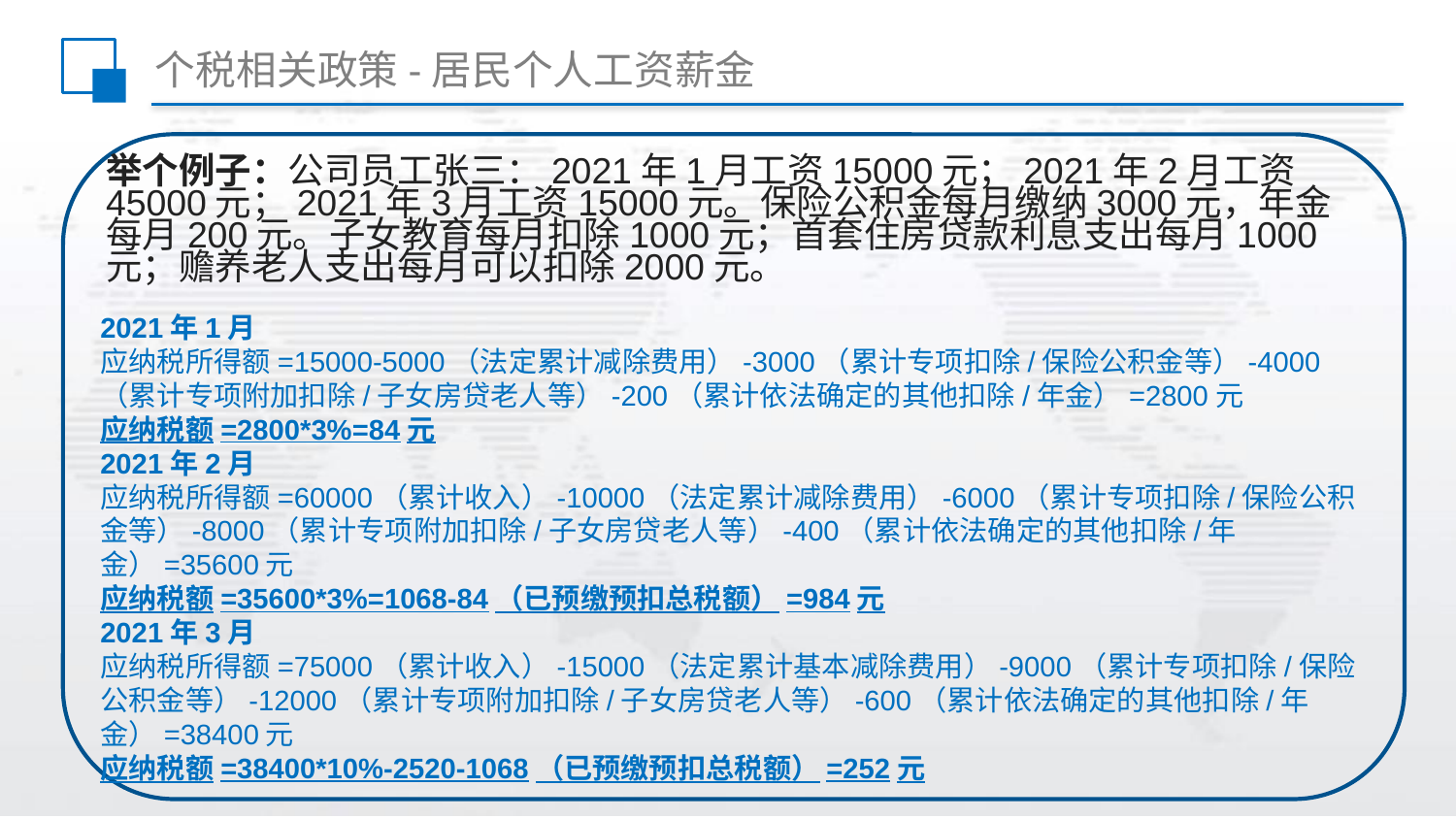

# 个税相关政策-居民个人工资薪金

举个例子：公司员工张三：2021年1月工资15000元；2021年2月工资45000元；2021年3月工资15000元。保险公积金每月缴纳3000元，年金每月200元。子女教育每月扣除1000元；首套住房贷款利息支出每月1000元；赡养老人支出每月可以扣除2000元。
2021年1月
应纳税所得额=15000-5000（法定累计减除费用）-3000（累计专项扣除/保险公积金等）-4000（累计专项附加扣除/子女房贷老人等）-200（累计依法确定的其他扣除/年金）=2800元
应纳税额=2800*3%=84元
2021年2月
应纳税所得额=60000（累计收入）-10000（法定累计减除费用）-6000（累计专项扣除/保险公积金等）-8000（累计专项附加扣除/子女房贷老人等）-400（累计依法确定的其他扣除/年金）=35600元
应纳税额=35600*3%=1068-84（已预缴预扣总税额）=984元
2021年3月
应纳税所得额=75000（累计收入）-15000（法定累计基本减除费用）-9000（累计专项扣除/保险公积金等）-12000（累计专项附加扣除/子女房贷老人等）-600（累计依法确定的其他扣除/年金）=38400元
应纳税额=38400*10%-2520-1068（已预缴预扣总税额）=252元